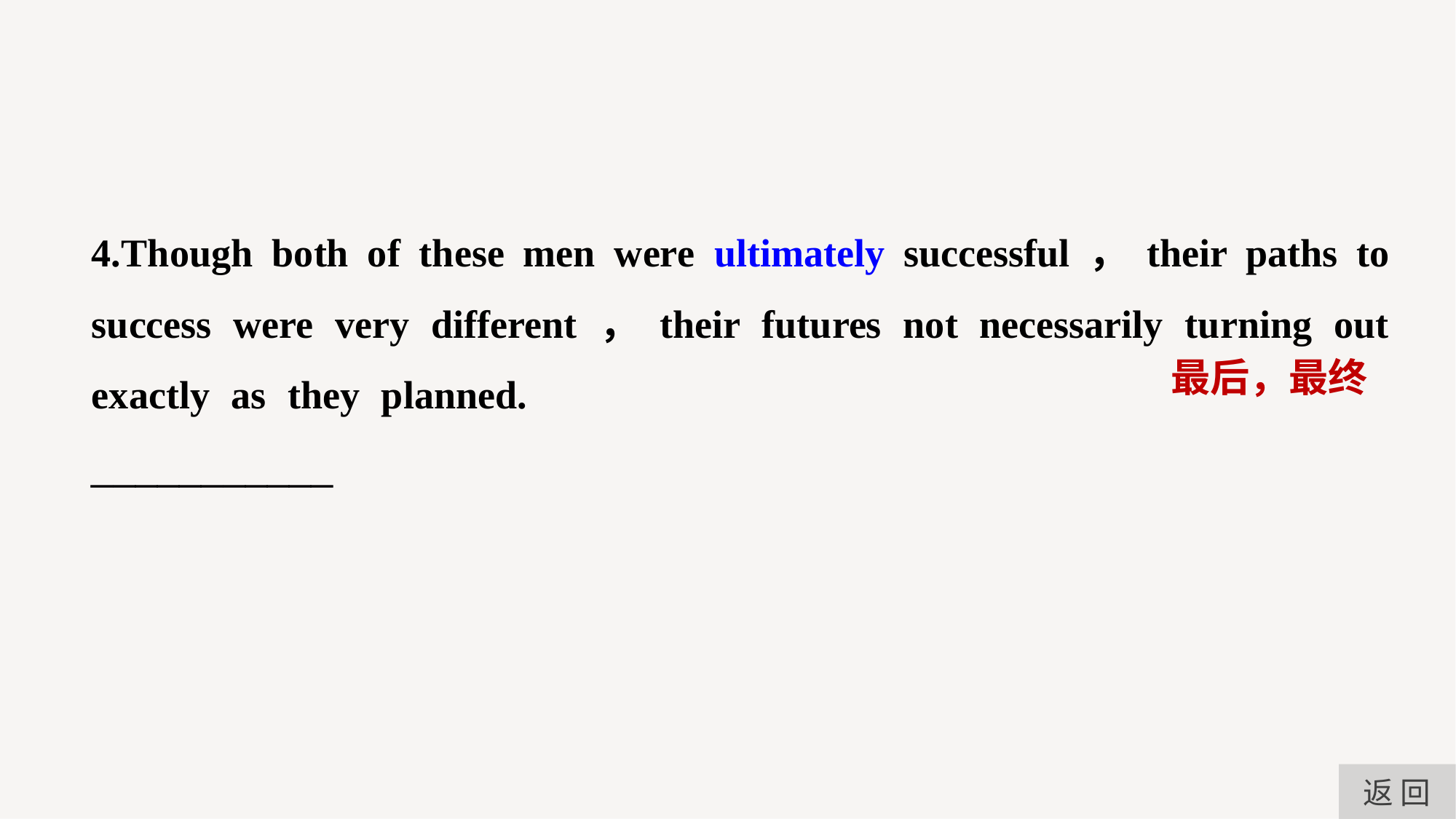

4.Though both of these men were ultimately successful，their paths to success were very different，their futures not necessarily turning out exactly as they planned.							         ___________
最后，最终
返 回